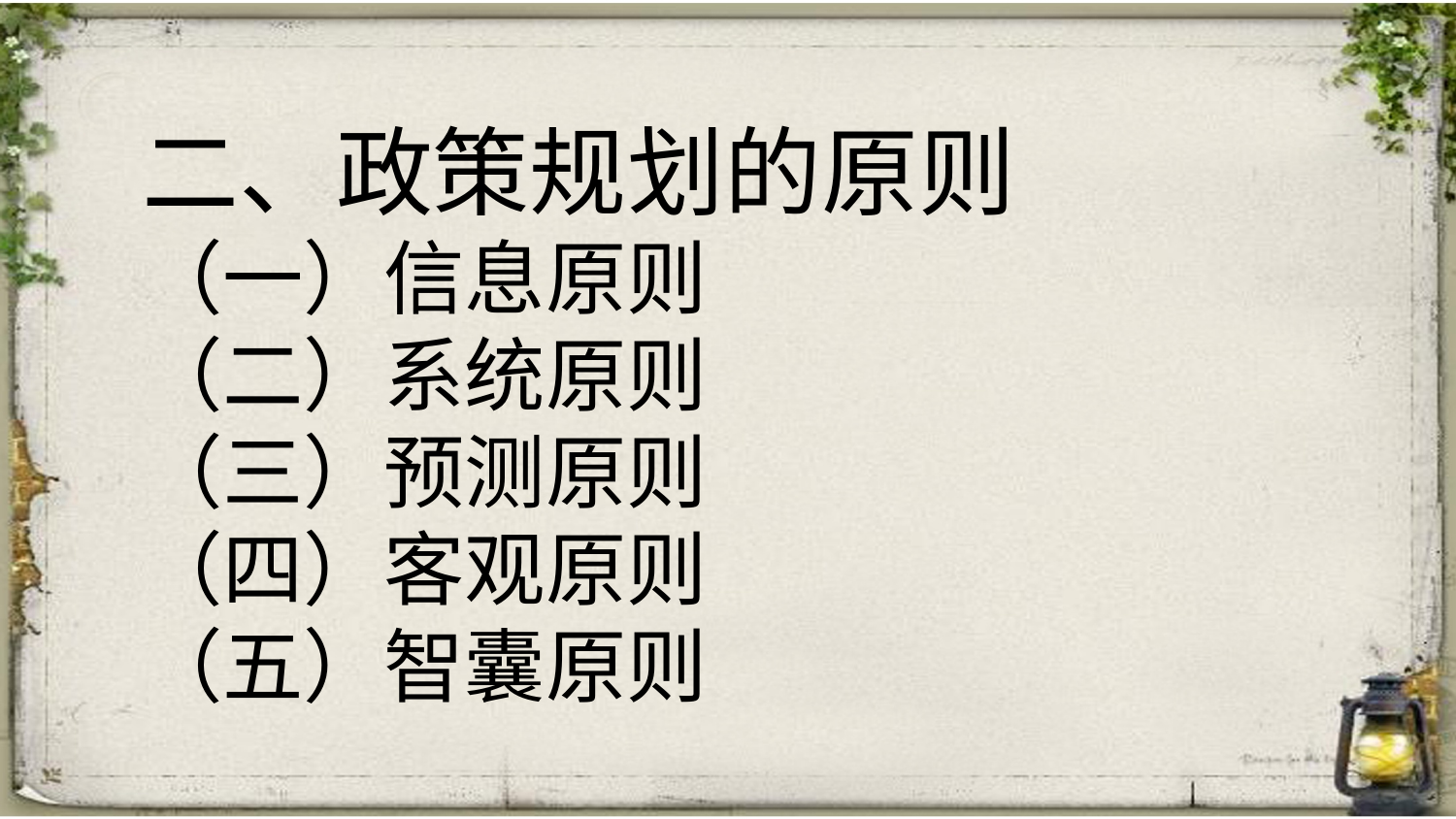

二、政策规划的原则
（一）信息原则
（二）系统原则
（三）预测原则
（四）客观原则
（五）智囊原则